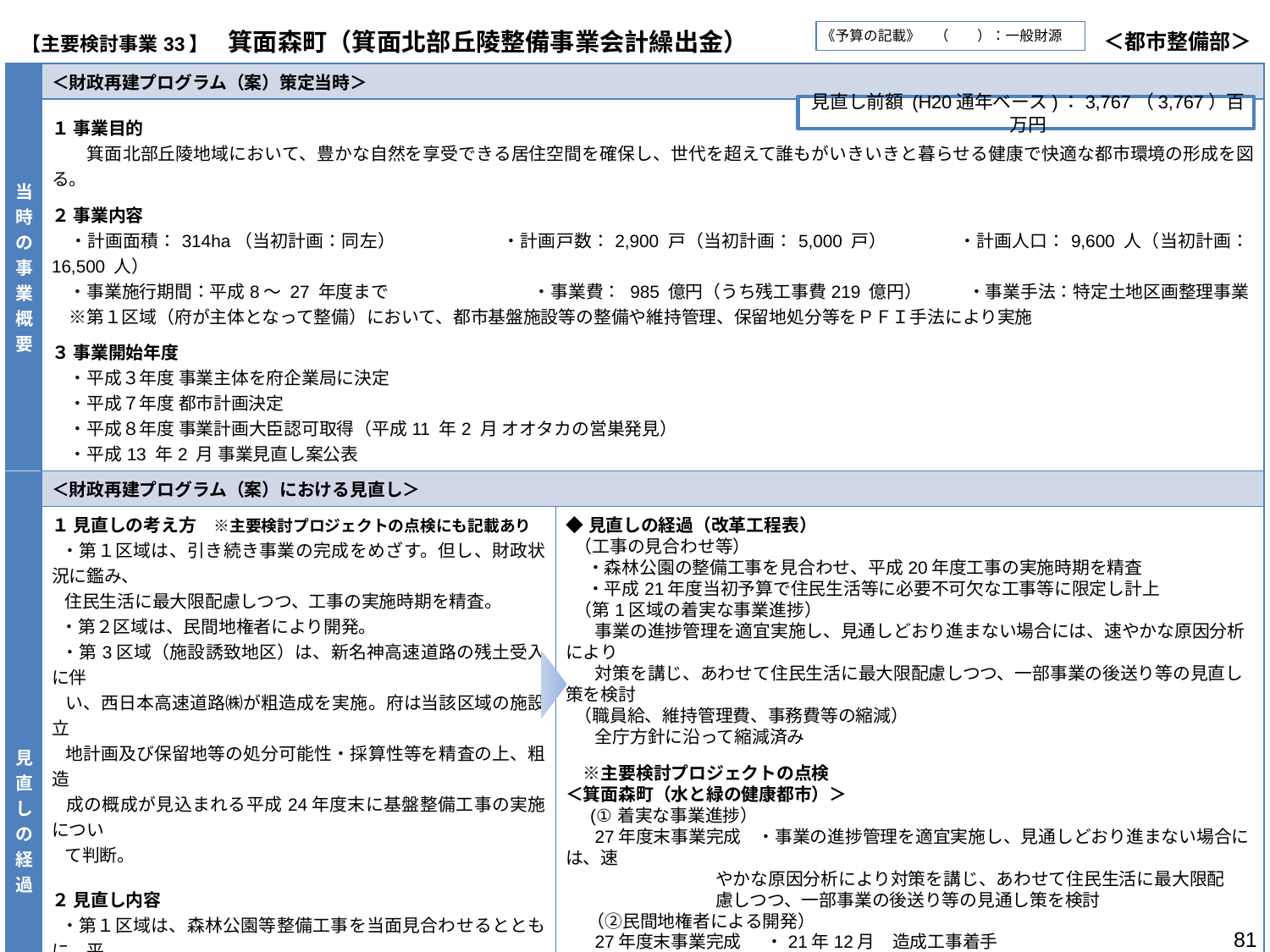

| 【主要検討事業33】　箕面森町（箕面北部丘陵整備事業会計繰出金） | ＜都市整備部＞ |
| --- | --- |
《予算の記載》　（　　）：一般財源
| 当時の事業概要 | ＜財政再建プログラム（案）策定当時＞ |  |
| --- | --- | --- |
|  | １ 事業目的 　　箕面北部丘陵地域において、豊かな自然を享受できる居住空間を確保し、世代を超えて誰もがいきいきと暮らせる健康で快適な都市環境の形成を図る。 ２ 事業内容 　・計画面積：314ha（当初計画：同左）　　　　　　・計画戸数：2,900 戸（当初計画：5,000 戸）　　　　・計画人口：9,600 人（当初計画：16,500 人） 　・事業施行期間：平成8～ 27 年度まで　　　　　　　 　・事業費： 985 億円（うち残工事費219 億円） 　・事業手法：特定土地区画整理事業 　※第１区域（府が主体となって整備）において、都市基盤施設等の整備や維持管理、保留地処分等をＰＦＩ手法により実施 ３ 事業開始年度 　・平成３年度 事業主体を府企業局に決定 　・平成７年度 都市計画決定 　・平成８年度 事業計画大臣認可取得（平成11 年2 月 オオタカの営巣発見） 　・平成13 年2 月 事業見直し案公表 |  |
| 見直しの経過 | ＜財政再建プログラム（案）における見直し＞ |  |
|  | １ 見直しの考え方　※主要検討プロジェクトの点検にも記載あり ・第１区域は、引き続き事業の完成をめざす。但し、財政状況に鑑み、 住民生活に最大限配慮しつつ、工事の実施時期を精査。 ・第２区域は、民間地権者により開発。 ・第3区域（施設誘致地区）は、新名神高速道路の残土受入に伴 い、西日本高速道路㈱が粗造成を実施。府は当該区域の施設立 地計画及び保留地等の処分可能性・採算性等を精査の上、粗造 成の概成が見込まれる平成24年度末に基盤整備工事の実施につい て判断。 ２ 見直し内容 ・第１区域は、森林公園等整備工事を当面見合わせるとともに、平 成20年度の工事発注時期を精査。 ・職員給、維持管理費、事務費等の縮減（全庁方針に沿った対 応） ３ 実施時期 平成20 年度（平成21 年度以降の効果額は今後精査） | ◆見直しの経過（改革工程表） （工事の見合わせ等） ・森林公園の整備工事を見合わせ、平成20年度工事の実施時期を精査 ・平成21年度当初予算で住民生活等に必要不可欠な工事等に限定し計上 （第1区域の着実な事業進捗） 事業の進捗管理を適宜実施し、見通しどおり進まない場合には、速やかな原因分析により 対策を講じ、あわせて住民生活に最大限配慮しつつ、一部事業の後送り等の見直し策を検討 （職員給、維持管理費、事務費等の縮減） 全庁方針に沿って縮減済み　 　 　※主要検討プロジェクトの点検　 ＜箕面森町（水と緑の健康都市）＞ (①着実な事業進捗） 27年度末事業完成 ・事業の進捗管理を適宜実施し、見通しどおり進まない場合には、速 やかな原因分析により対策を講じ、あわせて住民生活に最大限配 慮しつつ、一部事業の後送り等の見通し策を検討 　 （②民間地権者による開発） 27年度末事業完成 ・21年12月　造成工事着手 ・24年春　分譲開始予定 （③残土受入条件の確認） 23年度 ・新名神高速道路箕面ＩＣと国道４２３号改良事業の重複部の工程等につい て調整中。23年度から土砂本格搬入予定 （④基盤整備工事実施の判断） 24年度末　 ・新名神の進捗状況、企業ニーズを踏まえ、当該区域の施設立地計画及び保 留地処分可能性・採算性等を精査し、基盤整備工事の実施を判断 【効果額（百万円）】⑳541　㉑ – ㉒ – |
見直し前額 (H20通年ベース)：3,767（3,767）百万円

81